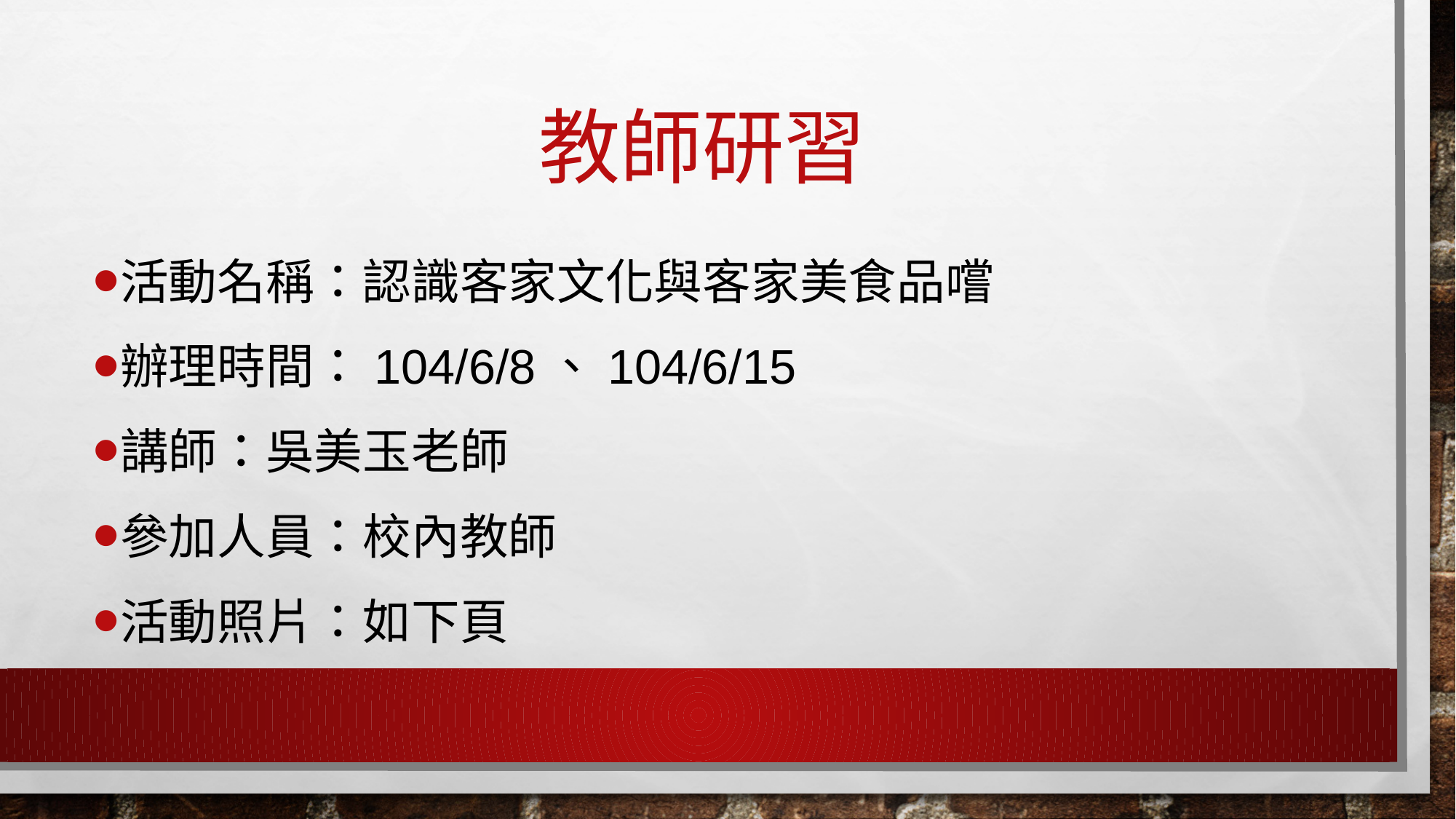

# 教師研習
活動名稱：認識客家文化與客家美食品嚐
辦理時間：104/6/8、104/6/15
講師：吳美玉老師
參加人員：校內教師
活動照片：如下頁